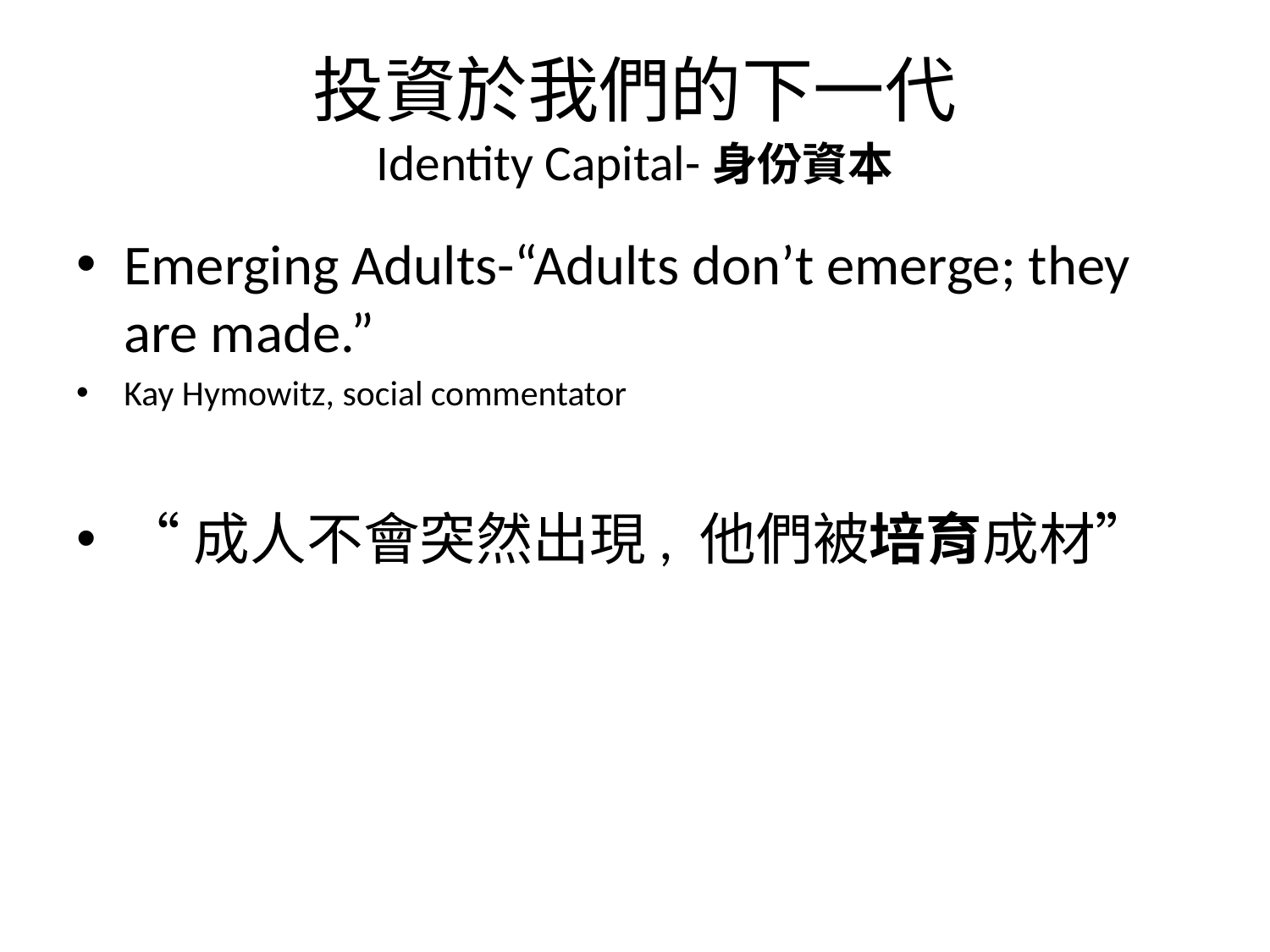

# 投資於我們的下一代 Identity Capital-身份資本
Emerging Adults-“Adults don’t emerge; they are made.”
Kay Hymowitz, social commentator

“成人不會突然出現, 他們被培育成材”